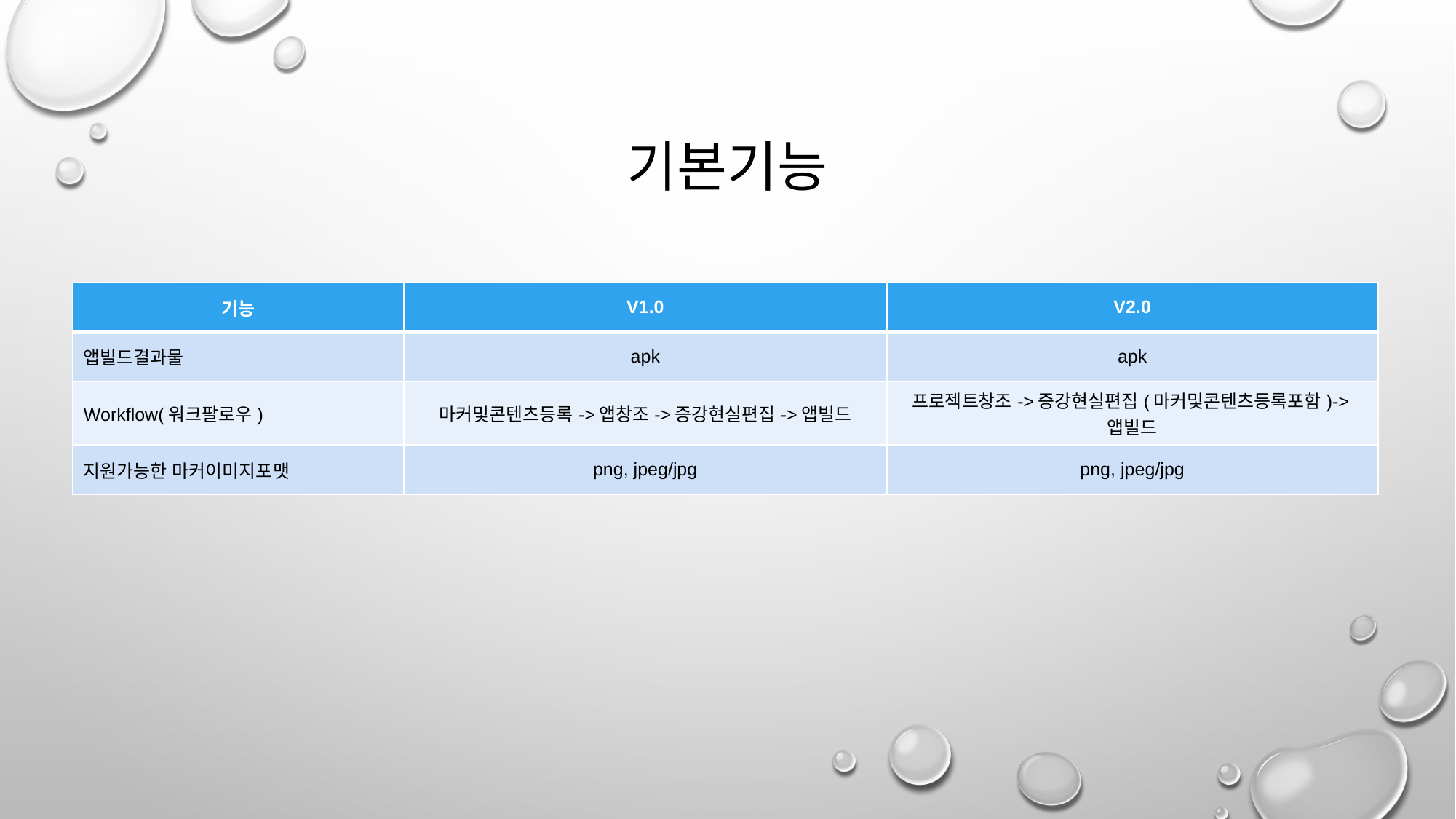

# 기본기능
| 기능 | V1.0 | V2.0 |
| --- | --- | --- |
| 앱빌드결과물 | apk | apk |
| Workflow(워크팔로우) | 마커및콘텐츠등록->앱창조->증강현실편집->앱빌드 | 프로젝트창조->증강현실편집(마커및콘텐츠등록포함)->앱빌드 |
| 지원가능한 마커이미지포맷 | png, jpeg/jpg | png, jpeg/jpg |